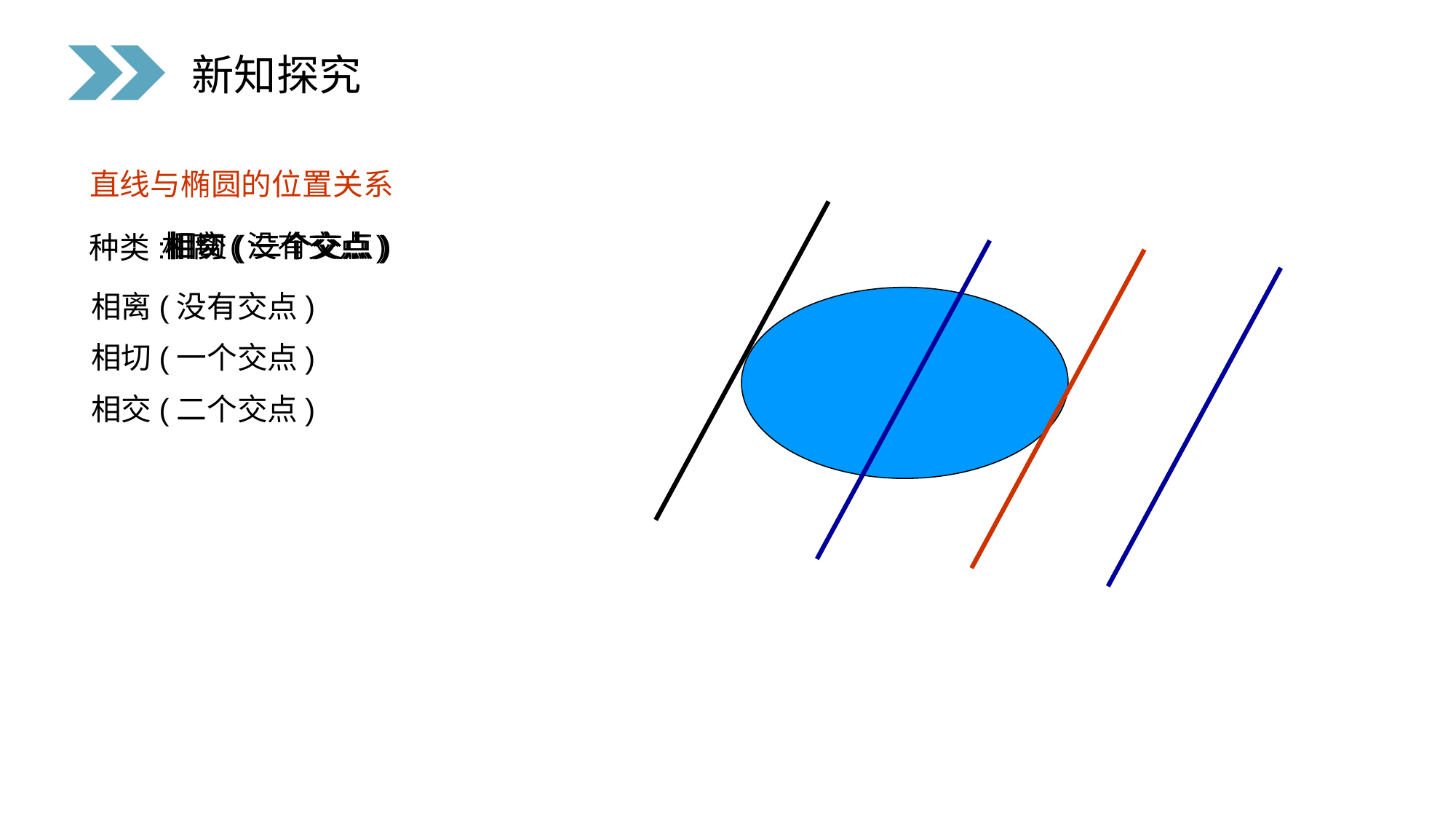

新知探究
直线与椭圆的位置关系

相离(没有交点)
相切(一个交点)
相交(二个交点)
种类:

相离(没有交点)
相切(一个交点)
相交(二个交点)